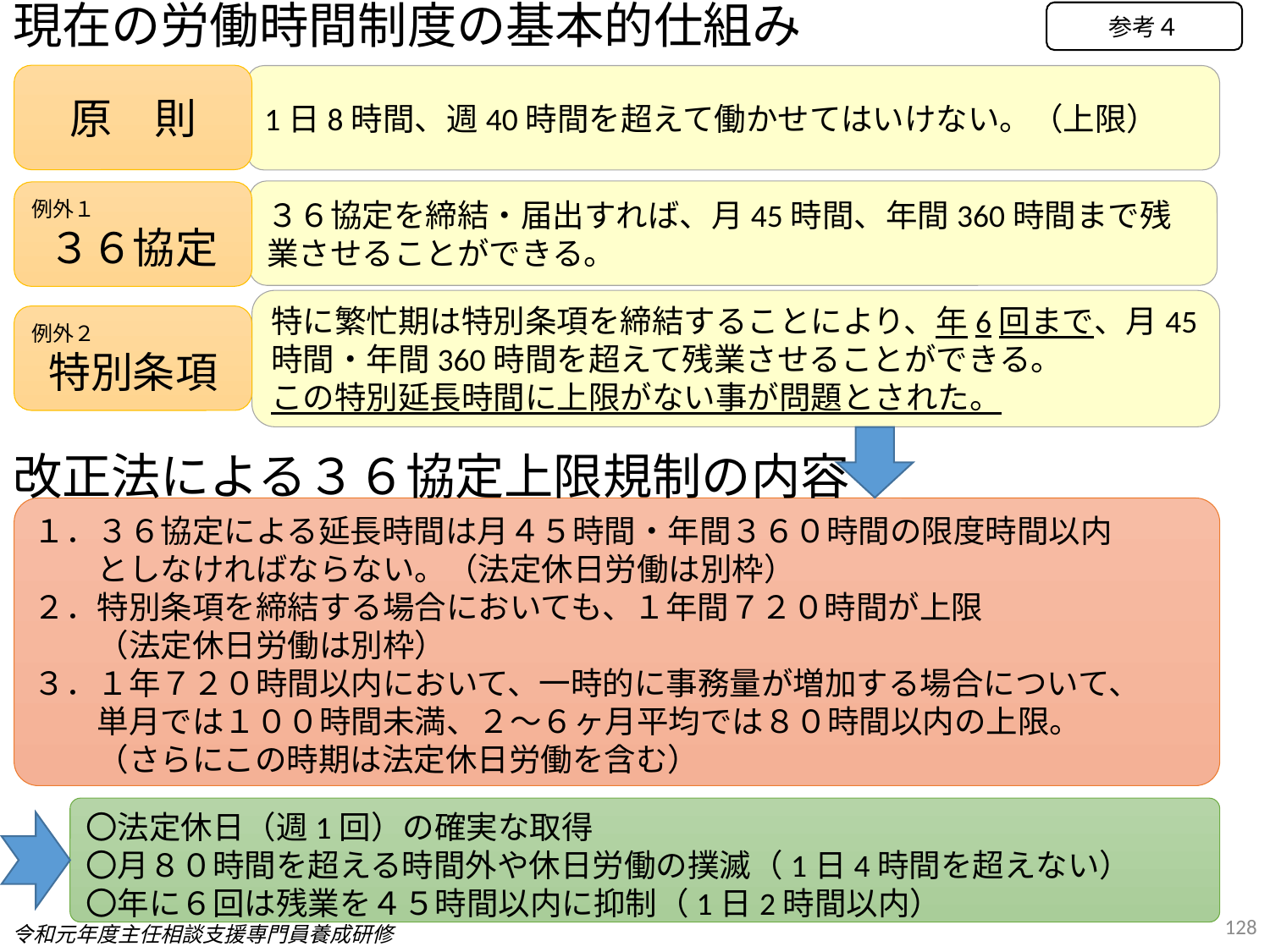

現在の労働時間制度の基本的仕組み
参考４
原　則
1日8時間、週40時間を超えて働かせてはいけない。（上限）
３６協定を締結・届出すれば、月45時間、年間360時間まで残業させることができる。
例外１
３６協定
特に繁忙期は特別条項を締結することにより、年6回まで、月45時間・年間360時間を超えて残業させることができる。
この特別延長時間に上限がない事が問題とされた。
例外２
特別条項
改正法による３６協定上限規制の内容

１．３６協定による延長時間は月４５時間・年間３６０時間の限度時間以内
　　としなければならない。（法定休日労働は別枠）
２．特別条項を締結する場合においても、１年間７２０時間が上限
　　（法定休日労働は別枠）
３．１年７２０時間以内において、一時的に事務量が増加する場合について、
　　単月では１００時間未満、２～６ヶ月平均では８０時間以内の上限。
　　（さらにこの時期は法定休日労働を含む）
〇法定休日（週1回）の確実な取得
〇月８０時間を超える時間外や休日労働の撲滅（1日4時間を超えない）
〇年に６回は残業を４５時間以内に抑制（1日2時間以内）

128
令和元年度主任相談支援専門員養成研修